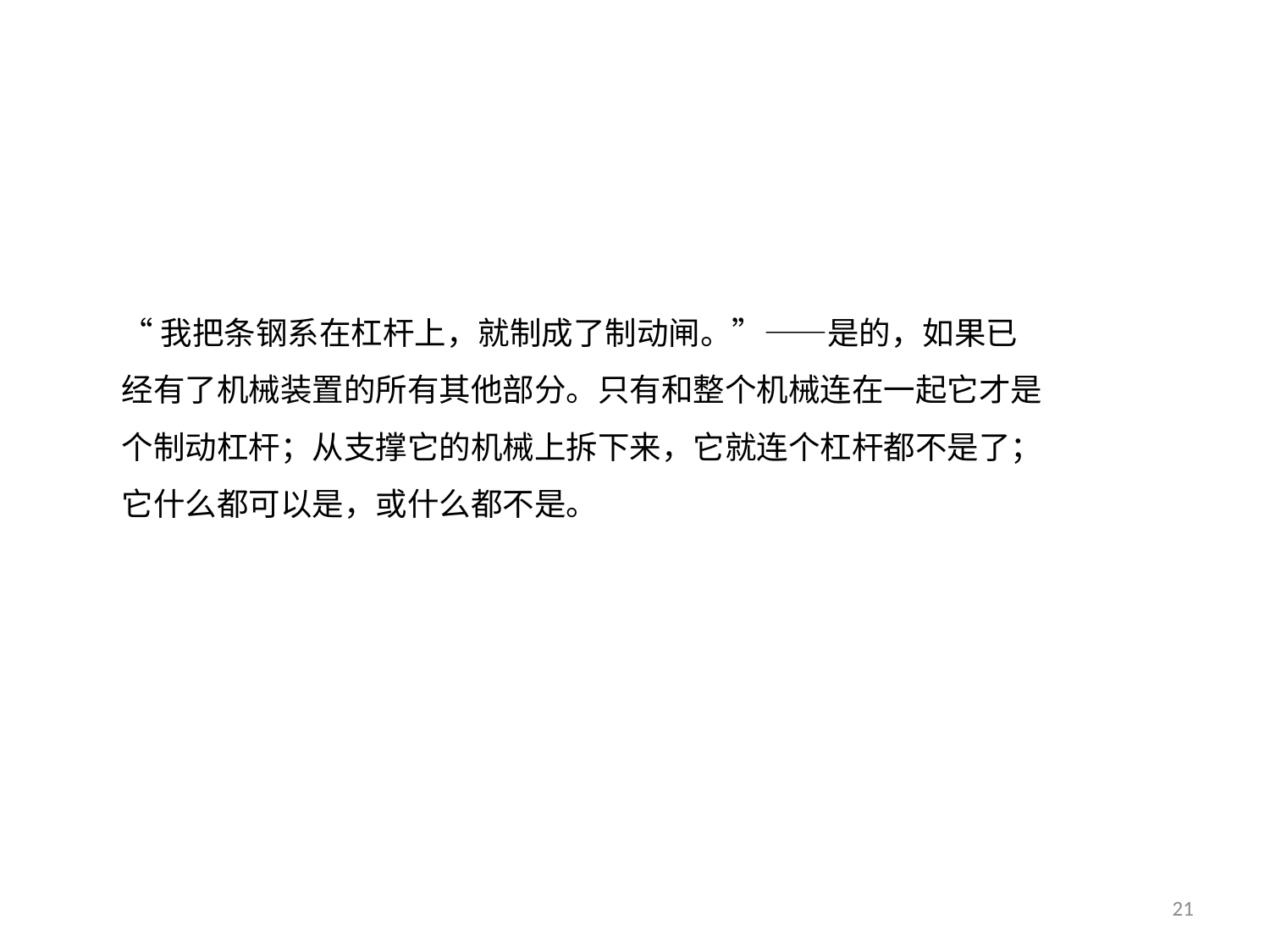

“我把条钢系在杠杆上，就制成了制动闸。”——是的，如果已经有了机械装置的所有其他部分。只有和整个机械连在一起它才是个制动杠杆；从支撑它的机械上拆下来，它就连个杠杆都不是了；它什么都可以是，或什么都不是。
21